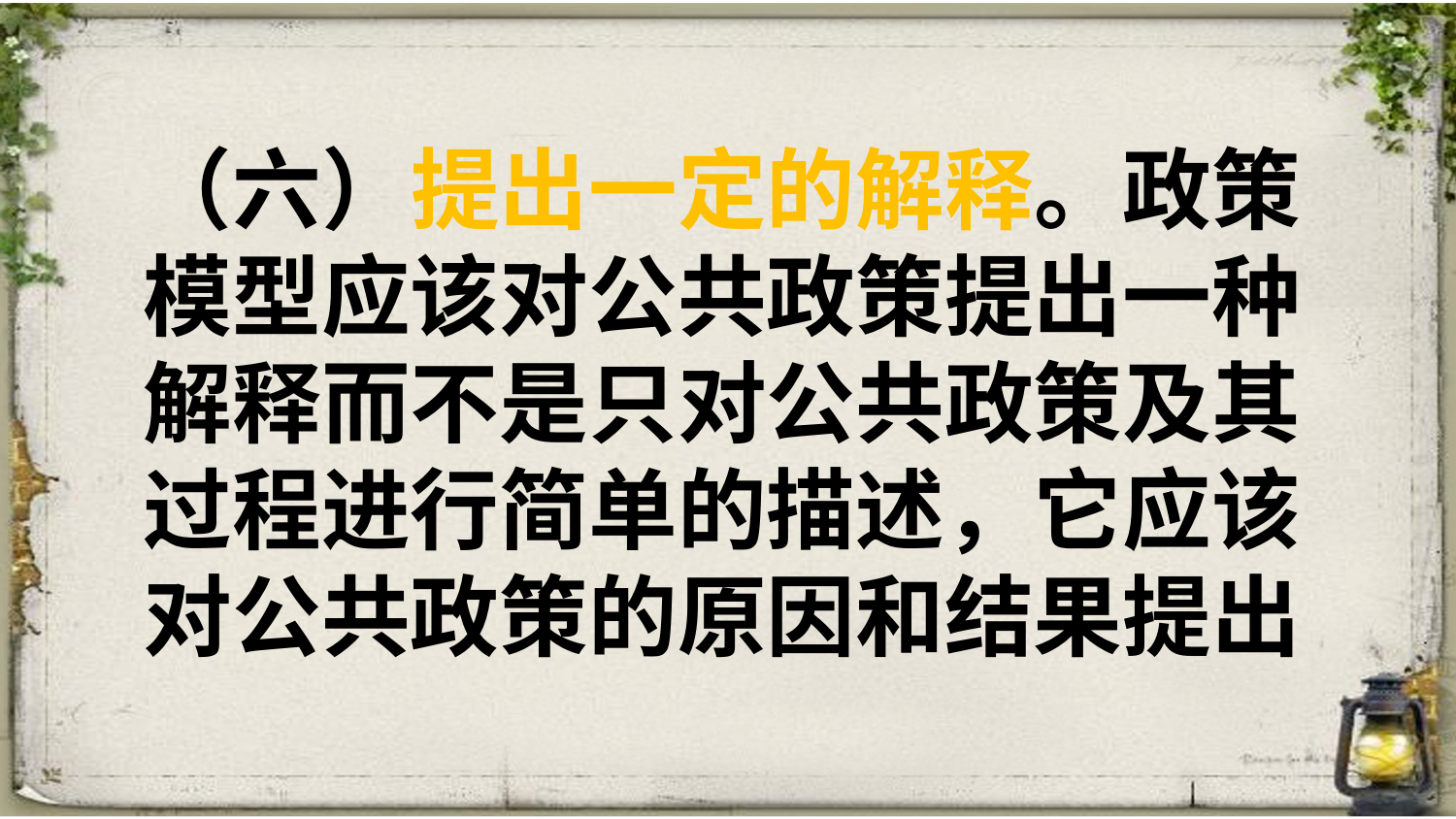

（六）提出一定的解释。政策模型应该对公共政策提出一种解释而不是只对公共政策及其过程进行简单的描述，它应该对公共政策的原因和结果提出